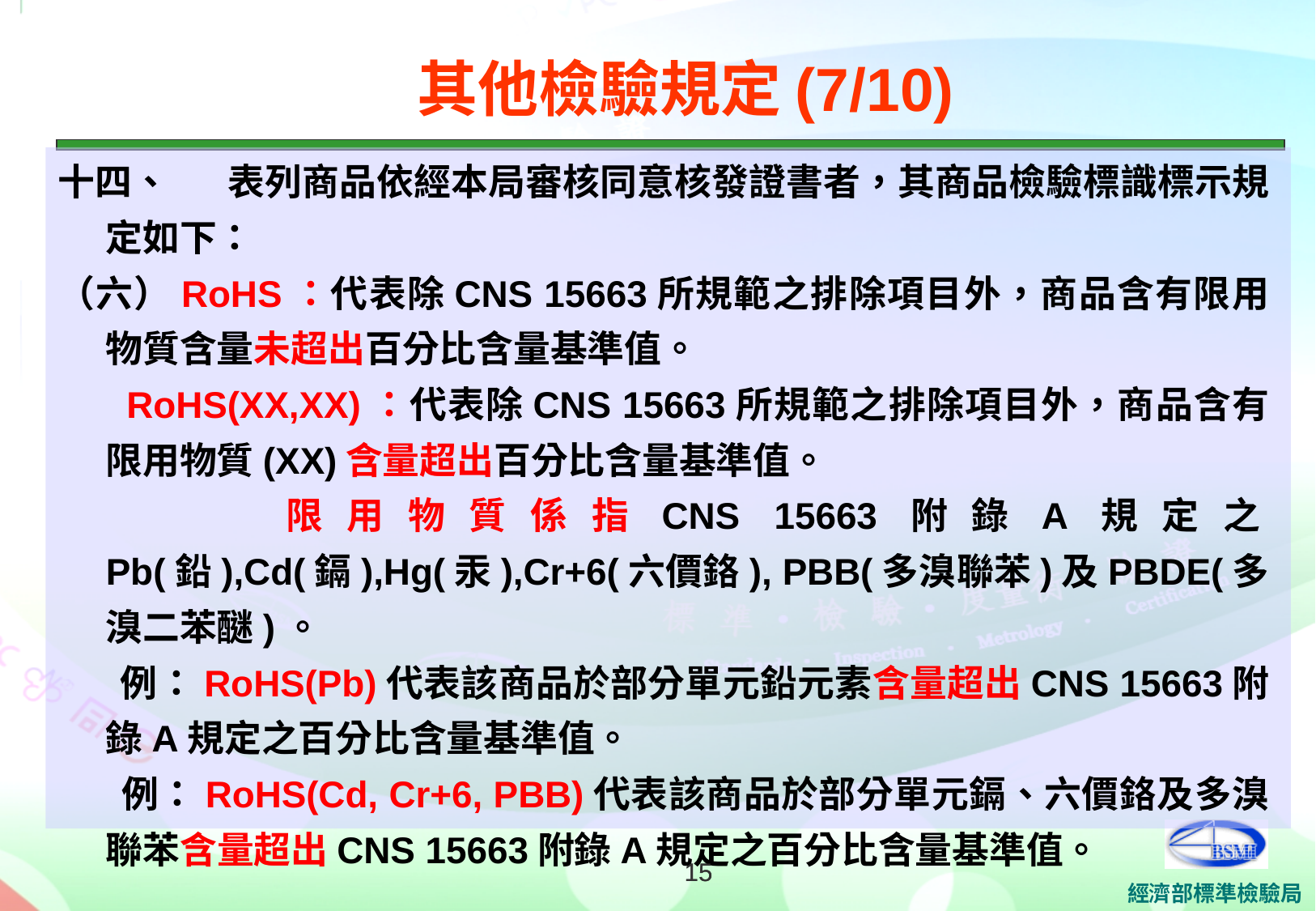

其他檢驗規定(7/10)
十四、	表列商品依經本局審核同意核發證書者，其商品檢驗標識標示規定如下：
（六）RoHS：代表除CNS 15663所規範之排除項目外，商品含有限用物質含量未超出百分比含量基準值。
      RoHS(XX,XX)：代表除CNS 15663所規範之排除項目外，商品含有限用物質(XX)含量超出百分比含量基準值。
      限用物質係指CNS 15663附錄A規定之Pb(鉛),Cd(鎘),Hg(汞),Cr+6(六價鉻), PBB(多溴聯苯)及PBDE(多溴二苯醚)。
      例：RoHS(Pb)代表該商品於部分單元鉛元素含量超出CNS 15663附錄A規定之百分比含量基準值。
      例：RoHS(Cd, Cr+6, PBB)代表該商品於部分單元鎘、六價鉻及多溴聯苯含量超出CNS 15663附錄A規定之百分比含量基準值。

15
15